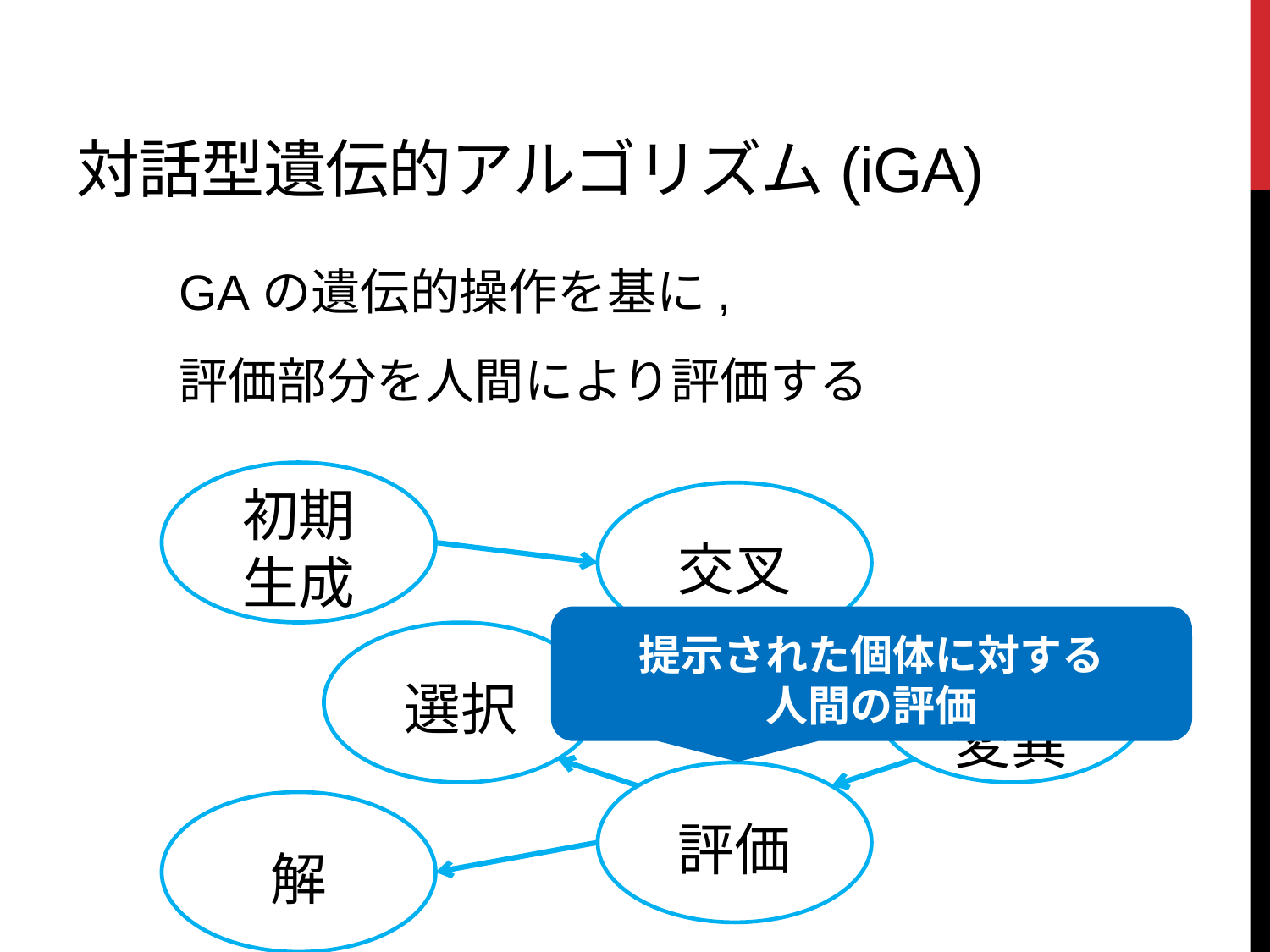

# 対話型遺伝的アルゴリズム(iGA)
GAの遺伝的操作を基に,
評価部分を人間により評価する
初期生成
交叉
提示された個体に対する
人間の評価
選択
突然変異
評価
解